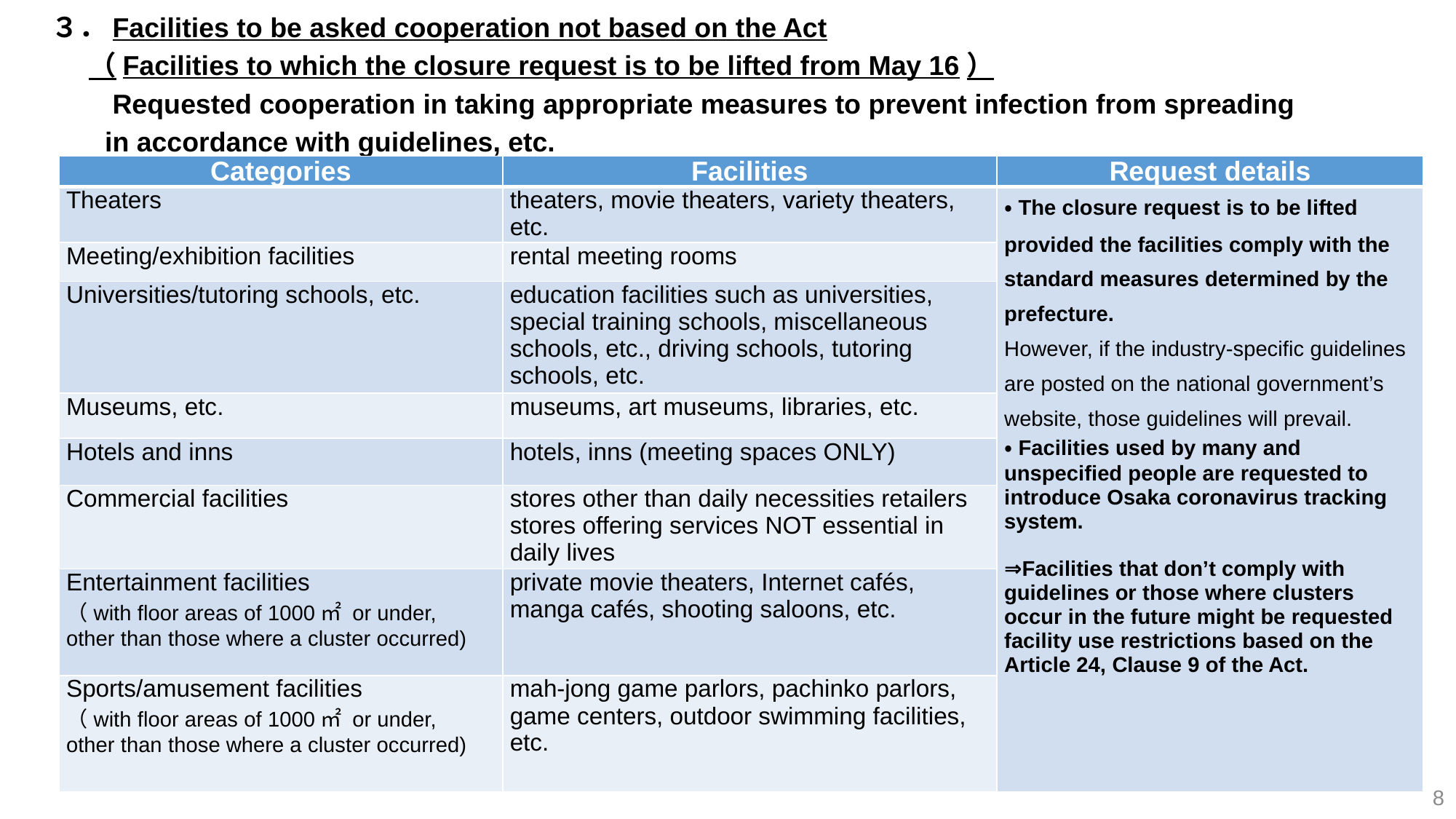

３．Facilities to be asked cooperation not based on the Act
     （Facilities to which the closure request is to be lifted from May 16）
　　Requested cooperation in taking appropriate measures to prevent infection from spreading
       in accordance with guidelines, etc.
| Categories | Facilities | Request details |
| --- | --- | --- |
| Theaters | theaters, movie theaters, variety theaters, etc. | ・The closure request is to be lifted provided the facilities comply with the standard measures determined by the prefecture. However, if the industry-specific guidelines are posted on the national government’s website, those guidelines will prevail. ・Facilities used by many and unspecified people are requested to introduce Osaka coronavirus tracking system. ⇒Facilities that don’t comply with guidelines or those where clusters occur in the future might be requested facility use restrictions based on the Article 24, Clause 9 of the Act. |
| Meeting/exhibition facilities | rental meeting rooms |  |
| Universities/tutoring schools, etc. | education facilities such as universities, special training schools, miscellaneous schools, etc., driving schools, tutoring schools, etc. |  |
| Museums, etc. | museums, art museums, libraries, etc. |  |
| Hotels and inns | hotels, inns (meeting spaces ONLY) |  |
| Commercial facilities | stores other than daily necessities retailers stores offering services NOT essential in daily lives |  |
| Entertainment facilities （with floor areas of 1000㎡ or under, other than those where a cluster occurred) | private movie theaters, Internet cafés, manga cafés, shooting saloons, etc. |  |
| Sports/amusement facilities （with floor areas of 1000㎡ or under, other than those where a cluster occurred) | mah-jong game parlors, pachinko parlors, game centers, outdoor swimming facilities, etc. |  |
8